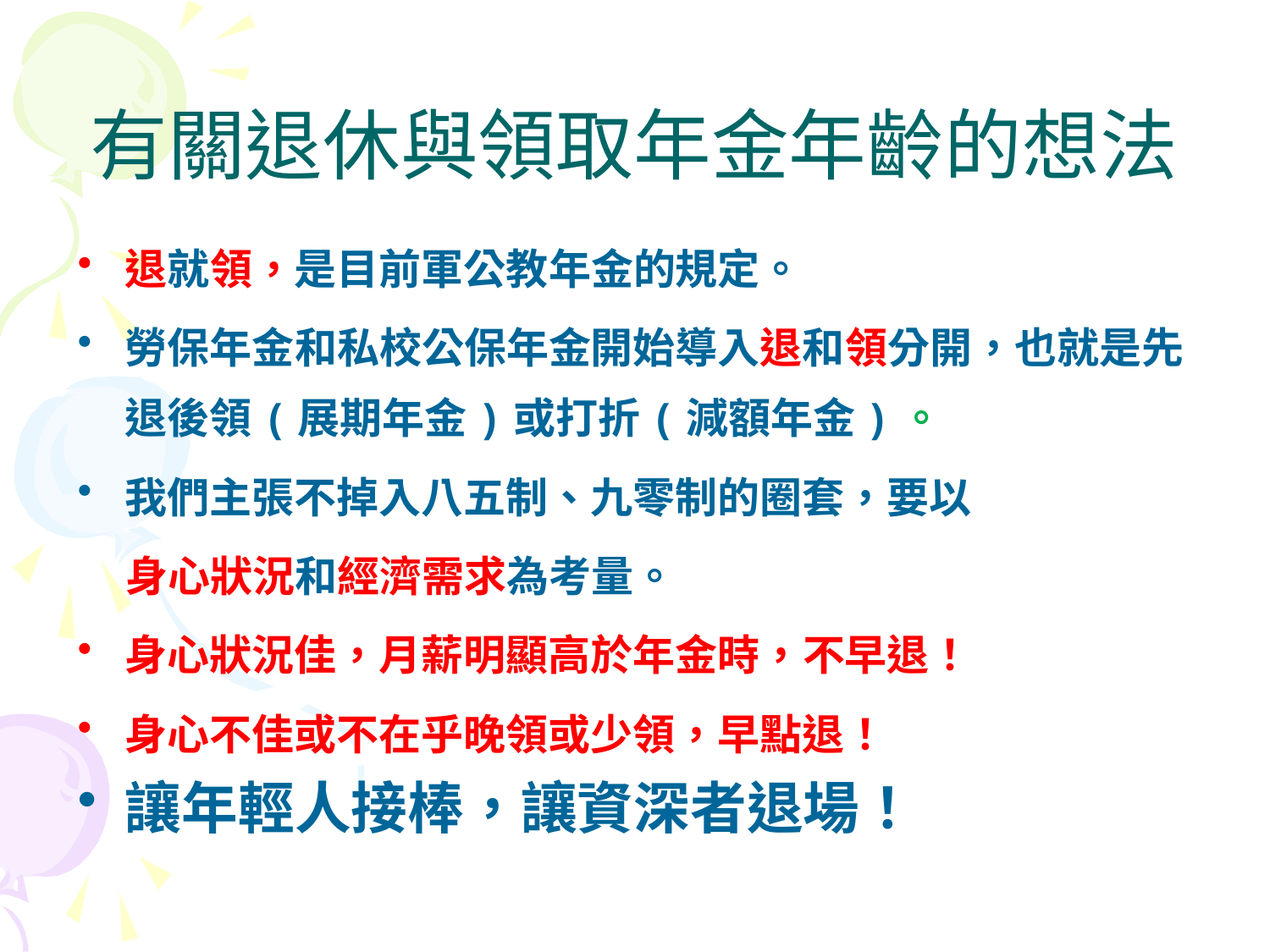

# 有關退休與領取年金年齡的想法
退就領，是目前軍公教年金的規定。
勞保年金和私校公保年金開始導入退和領分開，也就是先退後領(展期年金)或打折(減額年金)。
我們主張不掉入八五制、九零制的圈套，要以
    身心狀況和經濟需求為考量。
身心狀況佳，月薪明顯高於年金時，不早退！
身心不佳或不在乎晚領或少領，早點退！
讓年輕人接棒，讓資深者退場！